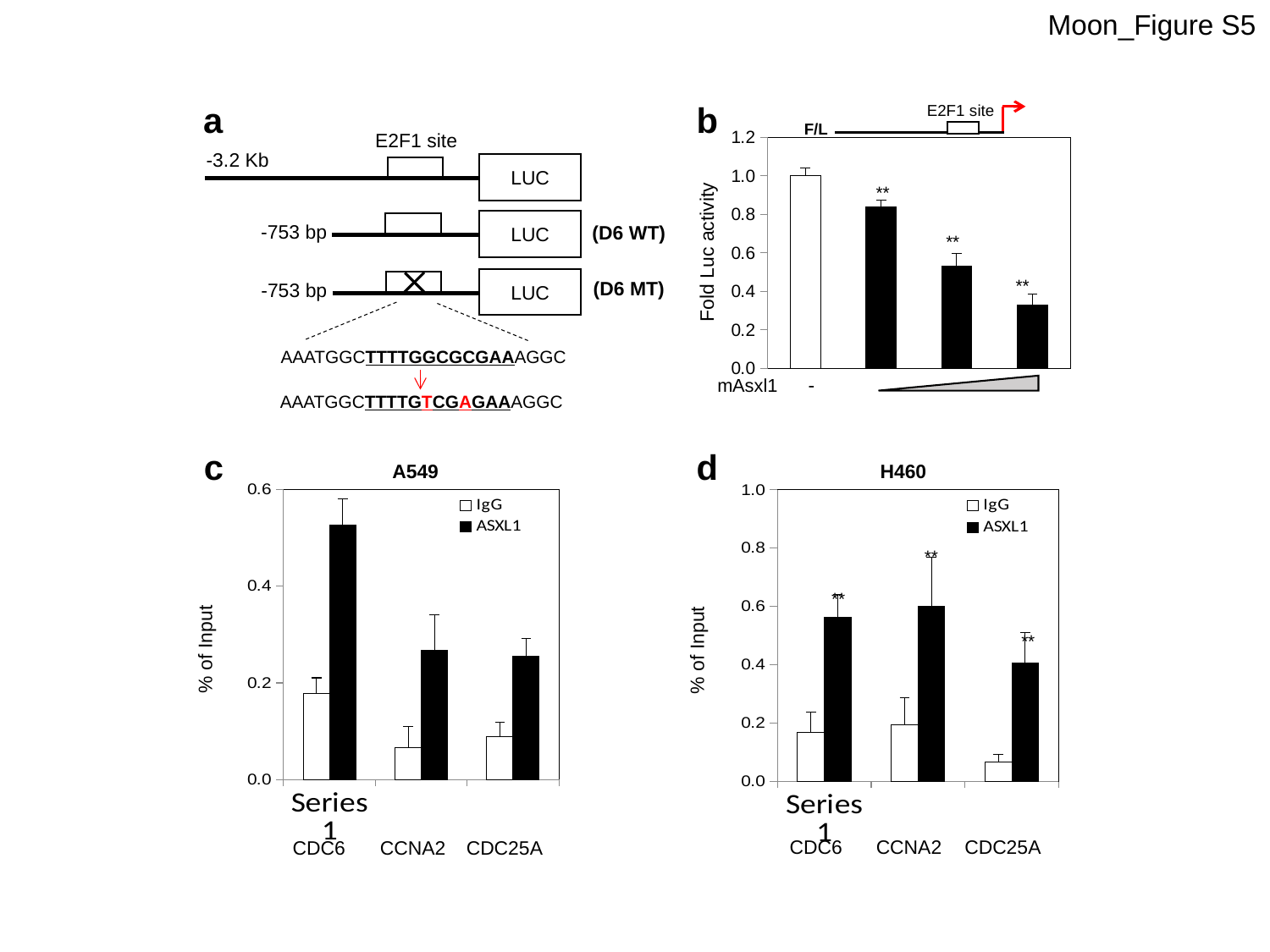

Moon_Figure S5
a
b
E2F1 site

F/L
E2F1 site

### Chart

| Category | 열1 |
|---|---|
|  | 1.0 |
|  | 0.8409835 |
|  | 0.53 |
|  | 0.328 |
-3.2 Kb
LUC

**
LUC
-753 bp

(D6 WT)
**
Fold Luc activity
**
LUC
(D6 MT)
-753 bp

AAATGGCTTTTGGCGCGAAAGGC
mAsxl1      -

AAATGGCTTTTGTCGAGAAAGGC
c
d
A549
H460

### Chart

| Category | IgG | ASXL1 |
|---|---|---|
|  | 0.17872181925171127 | 0.5260879315426742 |
|  | 0.06670978759273977 | 0.2669502787677927 |
|  | 0.08825504225403001 | 0.25443061982937676 |

### Chart

| Category | IgG | ASXL1 |
|---|---|---|
|  | 0.16678068899331544 | 0.5618942263331504 |
|  | 0.19342345179057593 | 0.5996471460363326 |
|  | 0.06779754987630059 | 0.4062609579860991 |
**
***
**
% of Input
% of Input
**
**
**
CDC6
CCNA2
CDC25A
CDC6
CCNA2
CDC25A